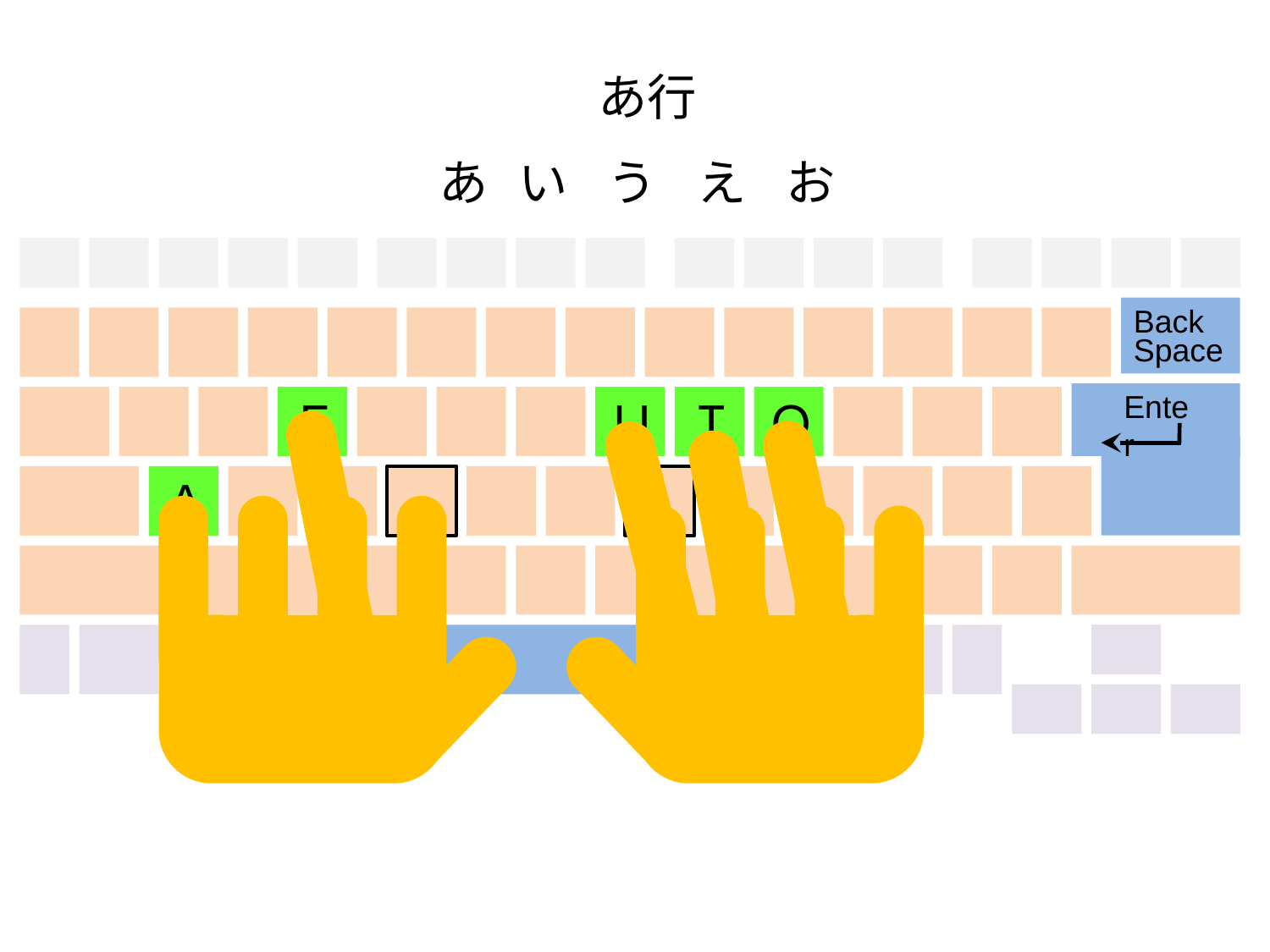

あ行
あ
い
う
え
お

Back
Space

Enter

Ｅ

Ｕ

Ｉ

Ｏ

Ａ